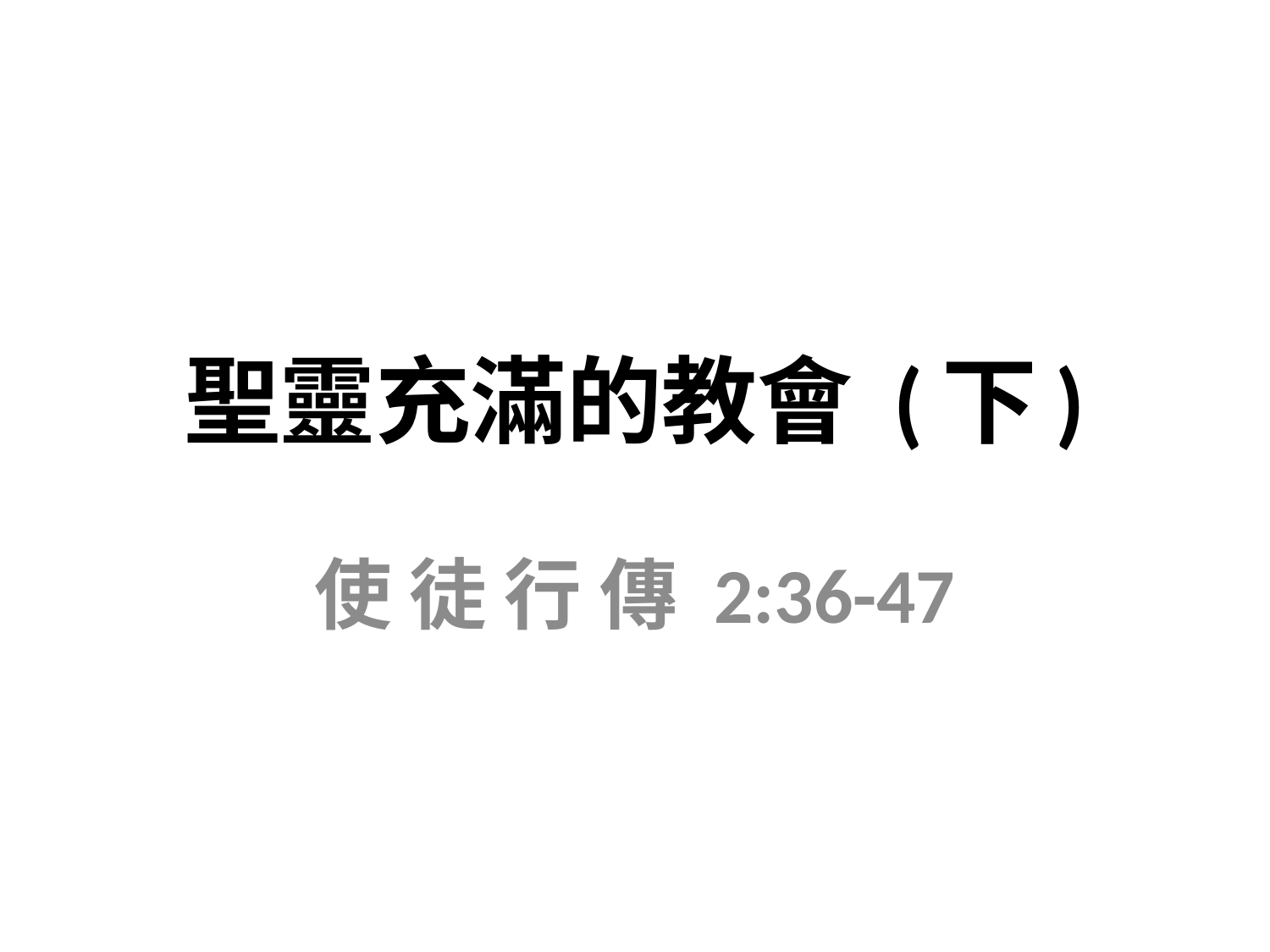

# 聖靈充滿的教會 (下)
使 徒 行 傳 2:36-47